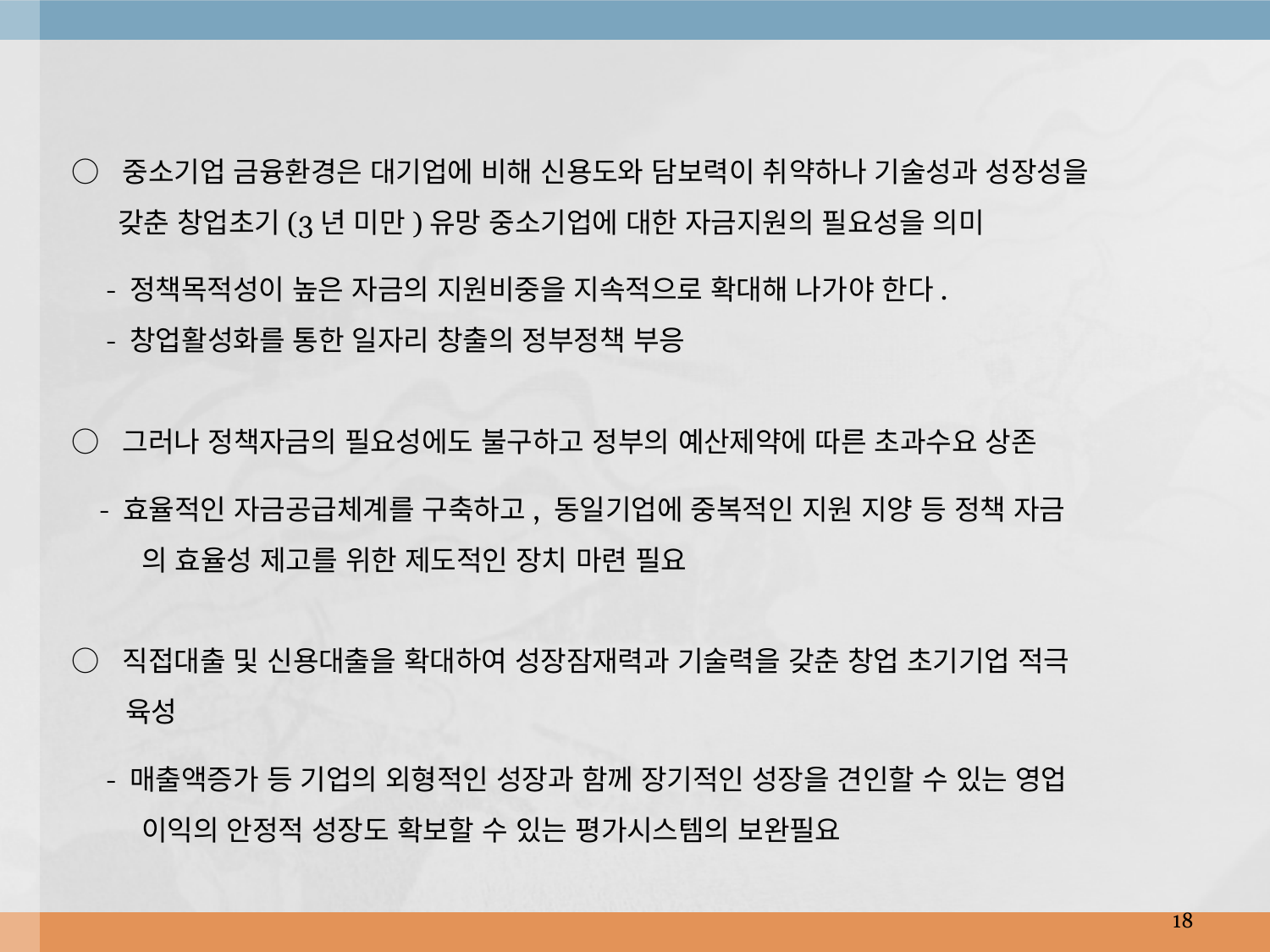

○  중소기업 금융환경은 대기업에 비해 신용도와 담보력이 취약하나 기술성과 성장성을
     갖춘 창업초기(3년 미만)유망 중소기업에 대한 자금지원의 필요성을 의미
     - 정책목적성이 높은 자금의 지원비중을 지속적으로 확대해 나가야 한다.
     - 창업활성화를 통한 일자리 창출의 정부정책 부응

○  그러나 정책자금의 필요성에도 불구하고 정부의 예산제약에 따른 초과수요 상존
    - 효율적인 자금공급체계를 구축하고, 동일기업에 중복적인 지원 지양 등 정책 자금
        의 효율성 제고를 위한 제도적인 장치 마련 필요

○  직접대출 및 신용대출을 확대하여 성장잠재력과 기술력을 갖춘 창업 초기기업 적극
      육성
     - 매출액증가 등 기업의 외형적인 성장과 함께 장기적인 성장을 견인할 수 있는 영업
        이익의 안정적 성장도 확보할 수 있는 평가시스템의 보완필요

18